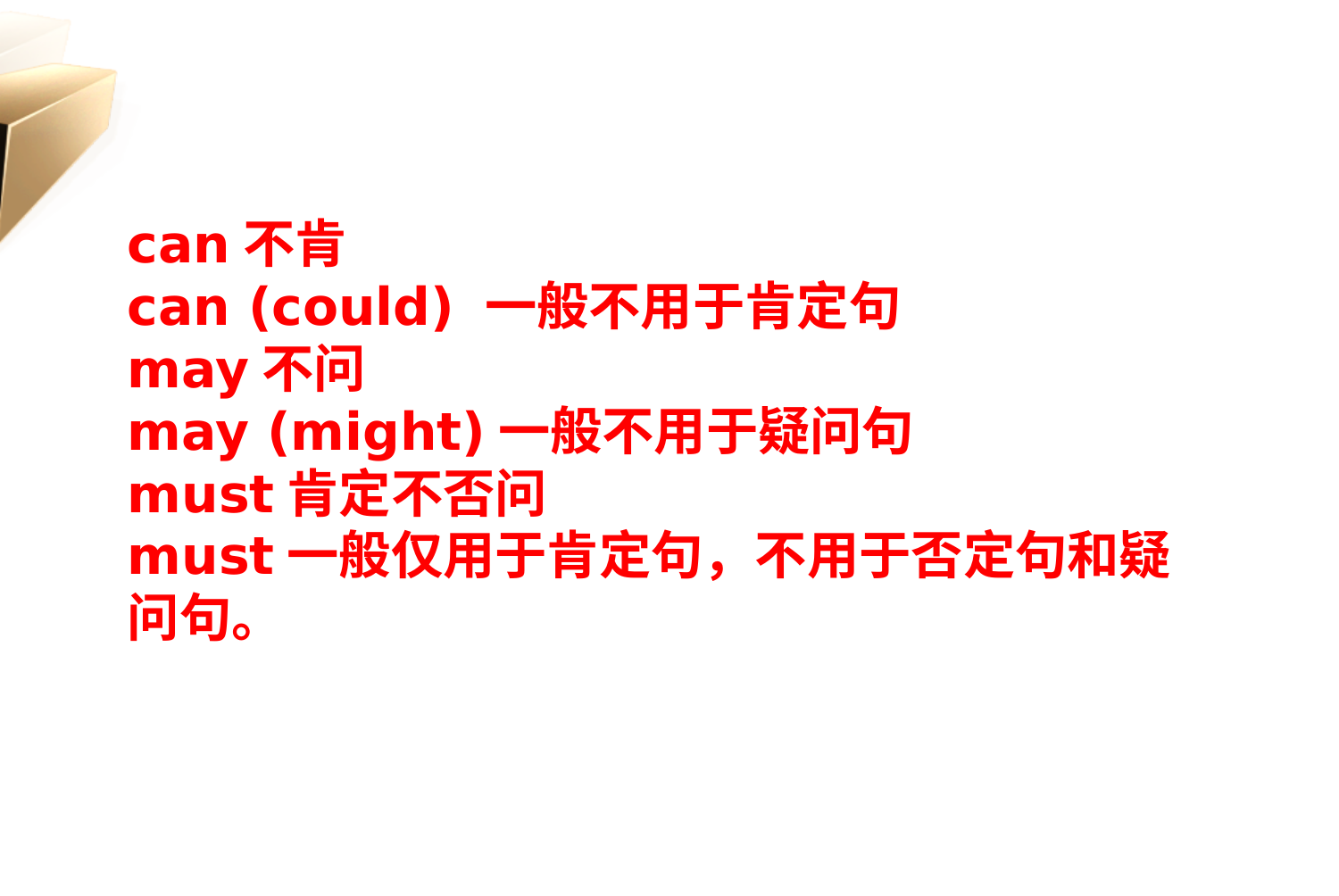

# can不肯 can (could) 一般不用于肯定句 may不问 may (might)一般不用于疑问句 must肯定不否问 must一般仅用于肯定句，不用于否定句和疑问句。